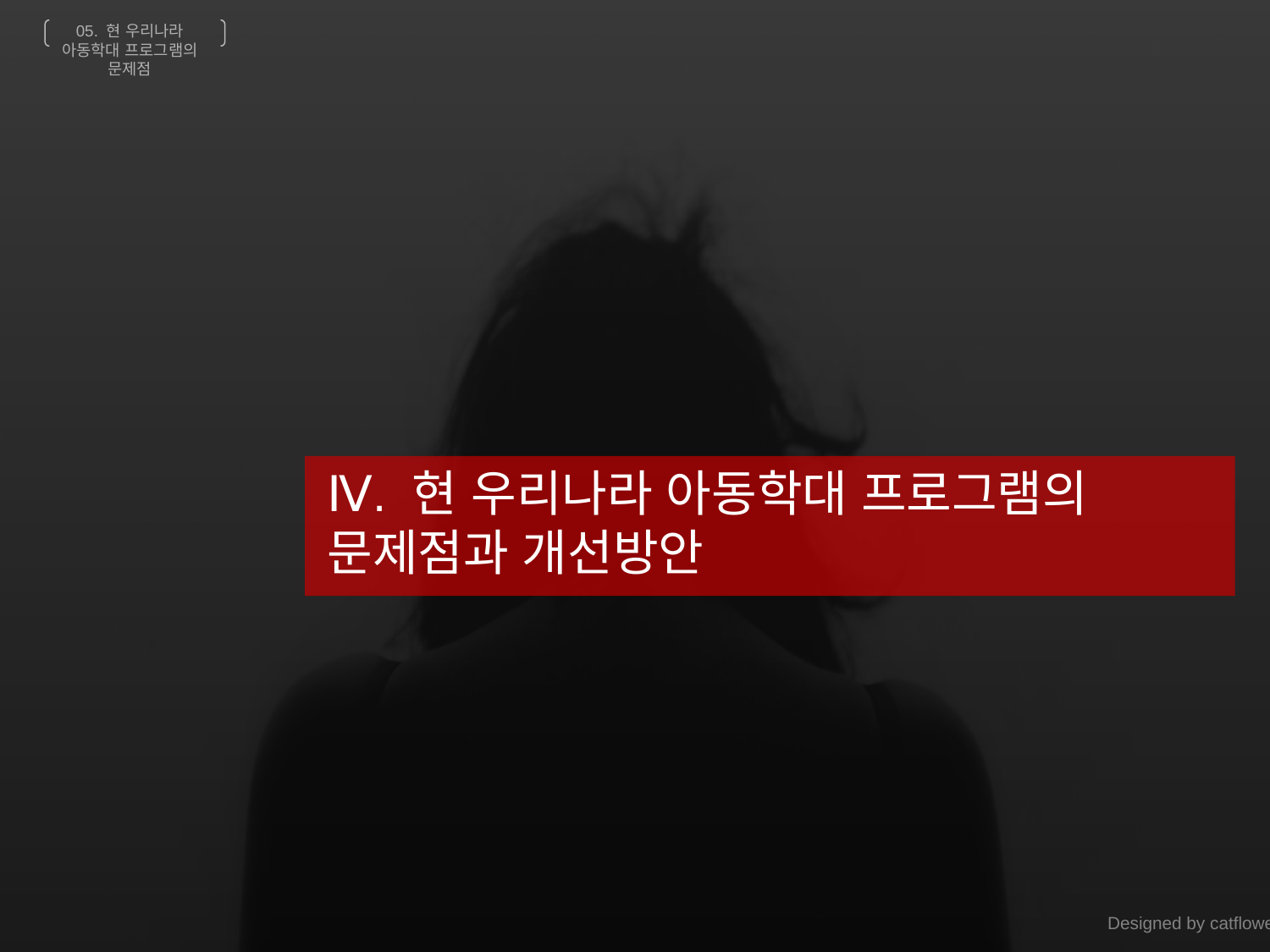

05. 현 우리나라 아동학대 프로그램의 문제점

Ⅳ. 현 우리나라 아동학대 프로그램의 문제점과 개선방안
Designed by catflowerbox